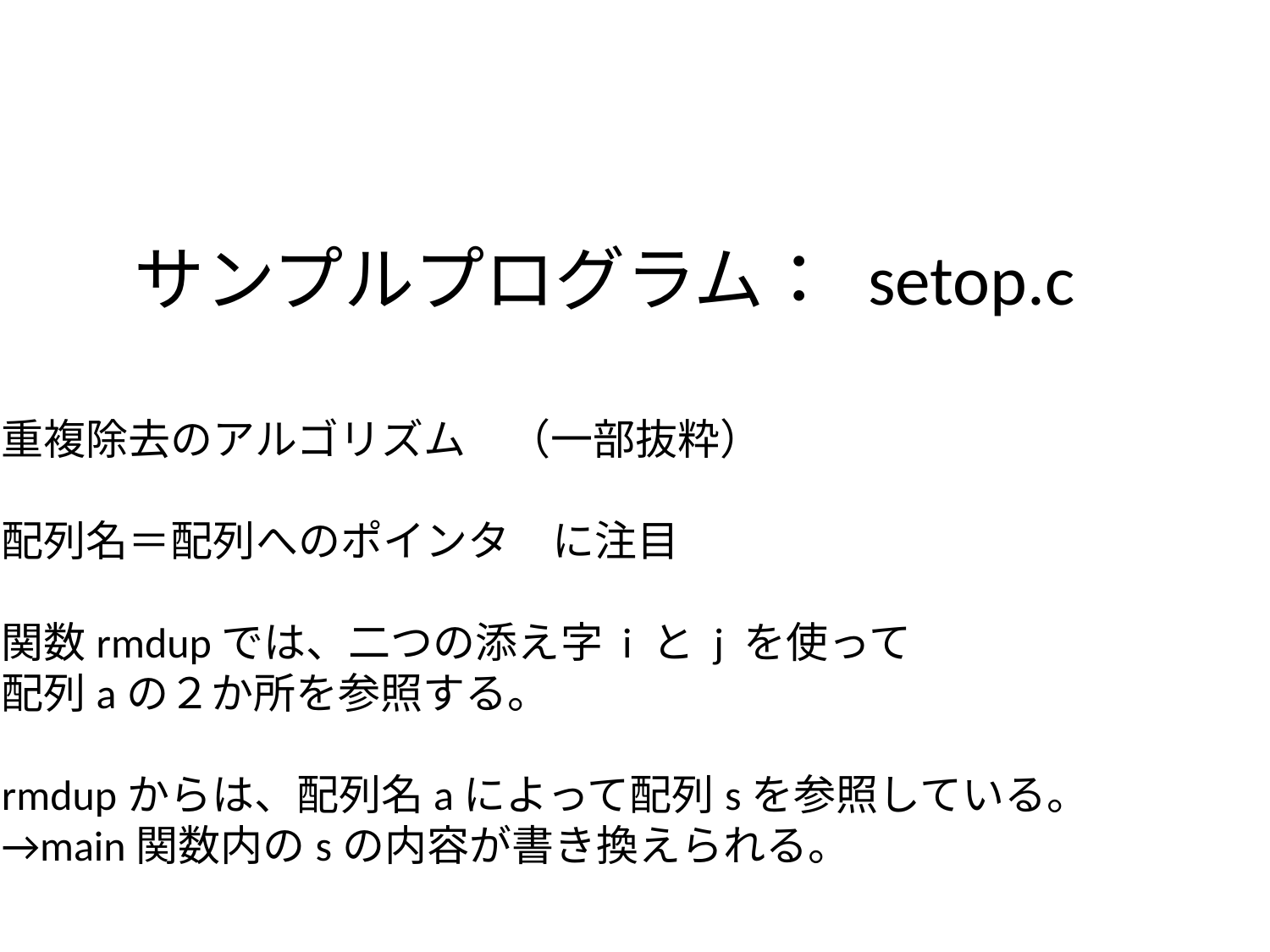

サンプルプログラム： setop.c
重複除去のアルゴリズム　（一部抜粋）

配列名＝配列へのポインタ　に注目

関数rmdupでは、二つの添え字 i と j を使って
配列aの２か所を参照する。

rmdupからは、配列名aによって配列sを参照している。
→main関数内のsの内容が書き換えられる。